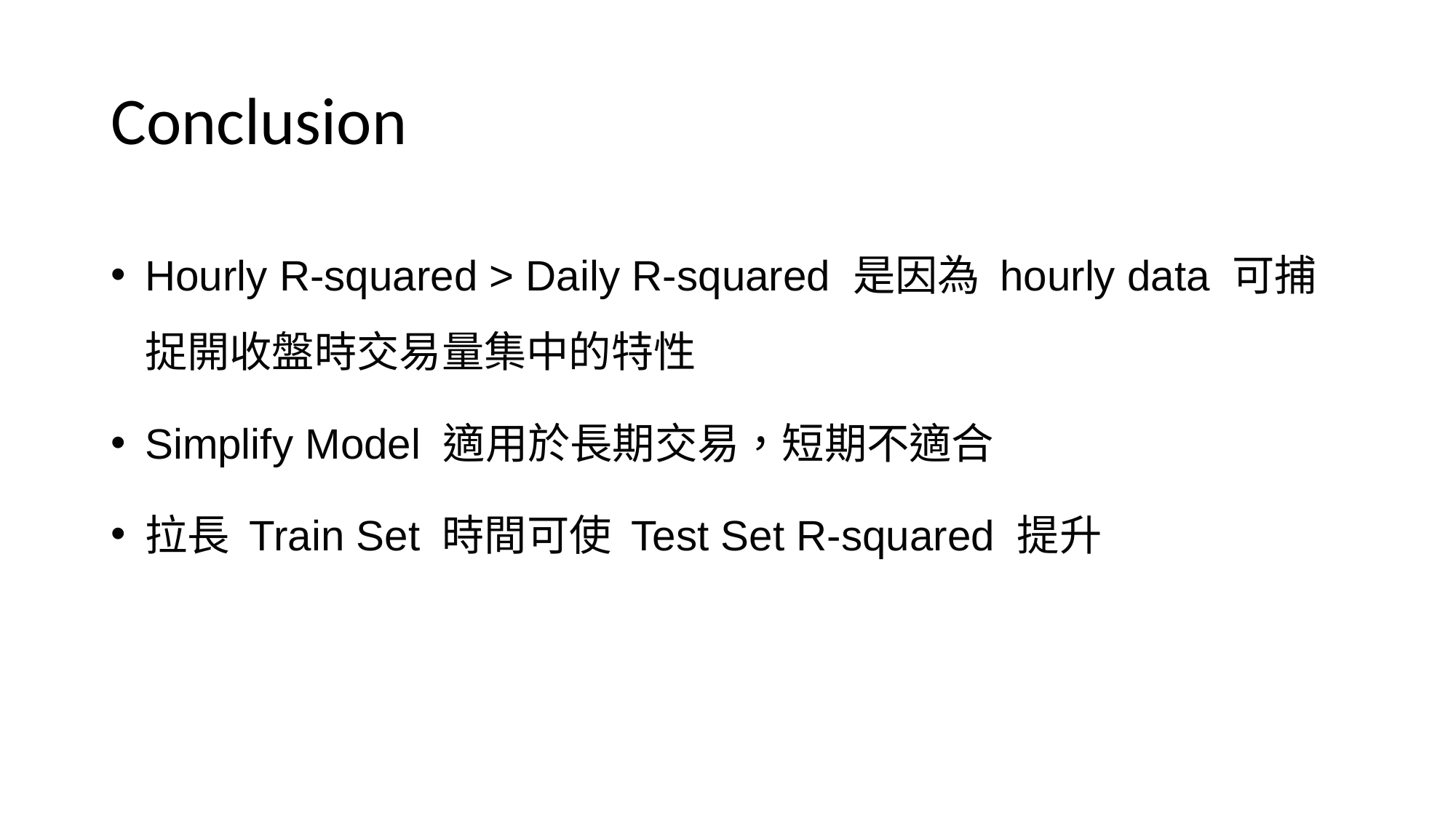

# Conclusion
Hourly R-squared > Daily R-squared 是因為 hourly data 可捕捉開收盤時交易量集中的特性
Simplify Model 適用於長期交易，短期不適合
拉長 Train Set 時間可使 Test Set R-squared 提升